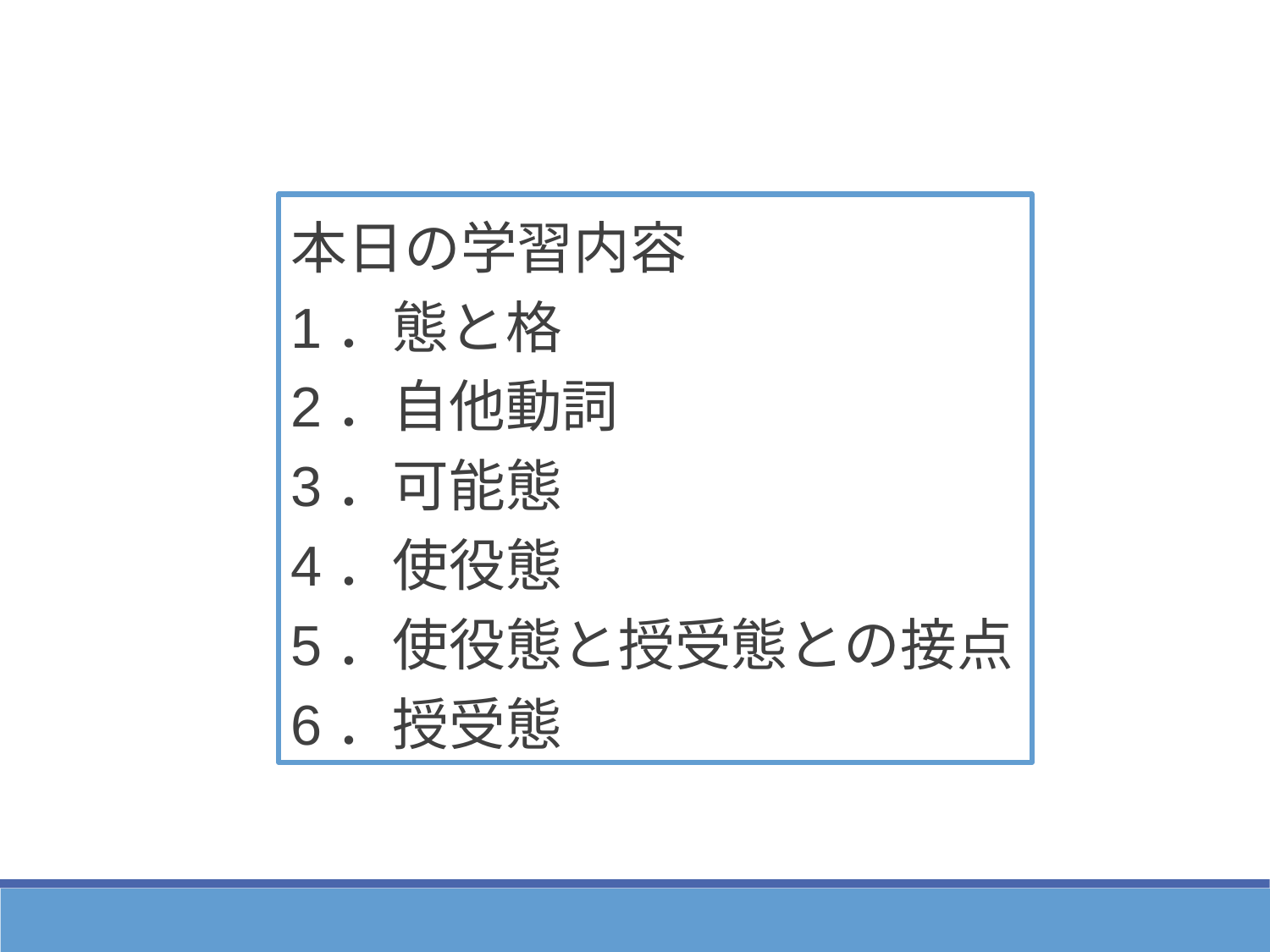

本日の学習内容
1．態と格
2．自他動詞
3．可能態
4．使役態
5．使役態と授受態との接点
6．授受態
2